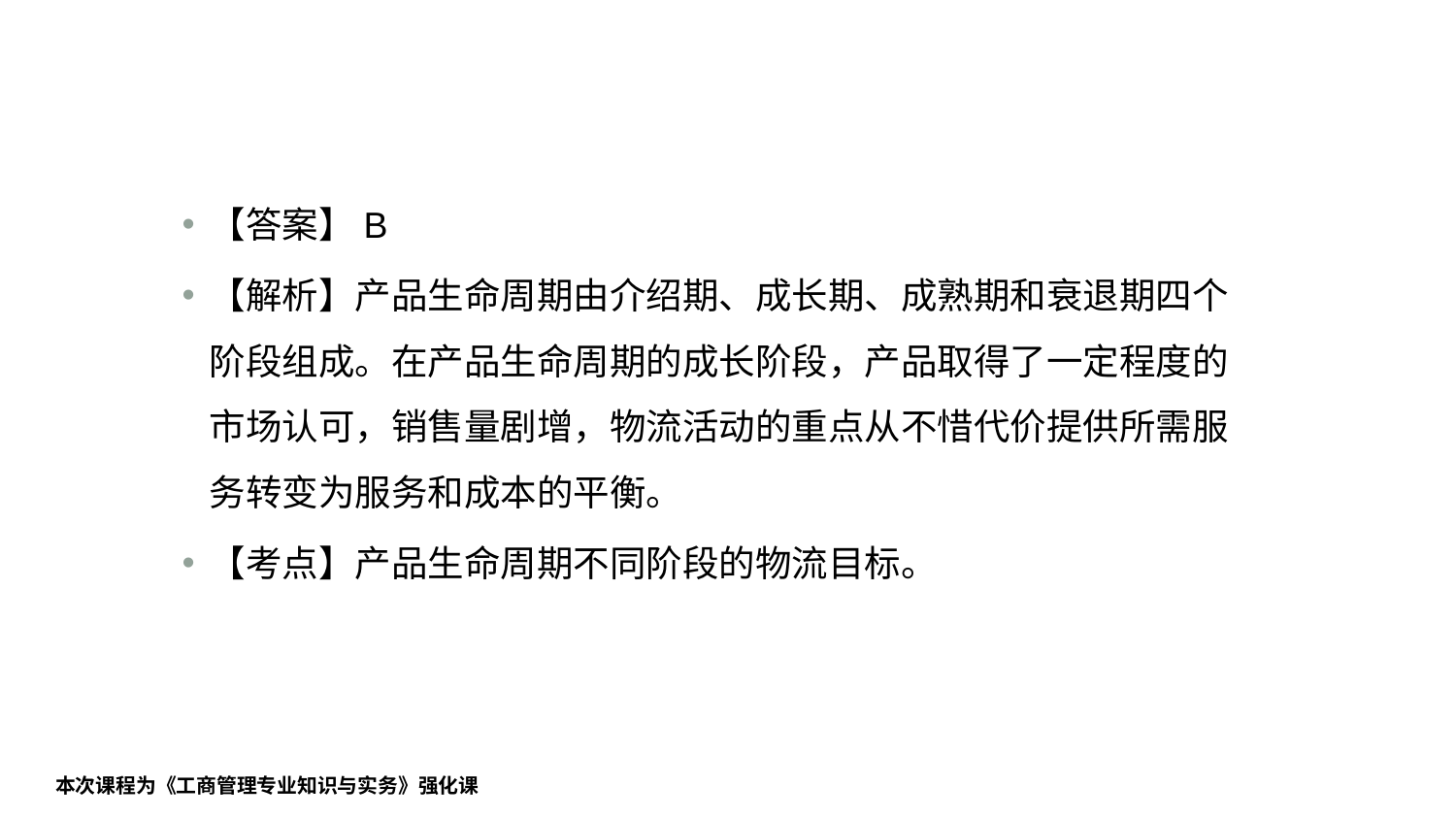

#
【答案】B
【解析】产品生命周期由介绍期、成长期、成熟期和衰退期四个阶段组成。在产品生命周期的成长阶段，产品取得了一定程度的市场认可，销售量剧增，物流活动的重点从不惜代价提供所需服务转变为服务和成本的平衡。
【考点】产品生命周期不同阶段的物流目标。